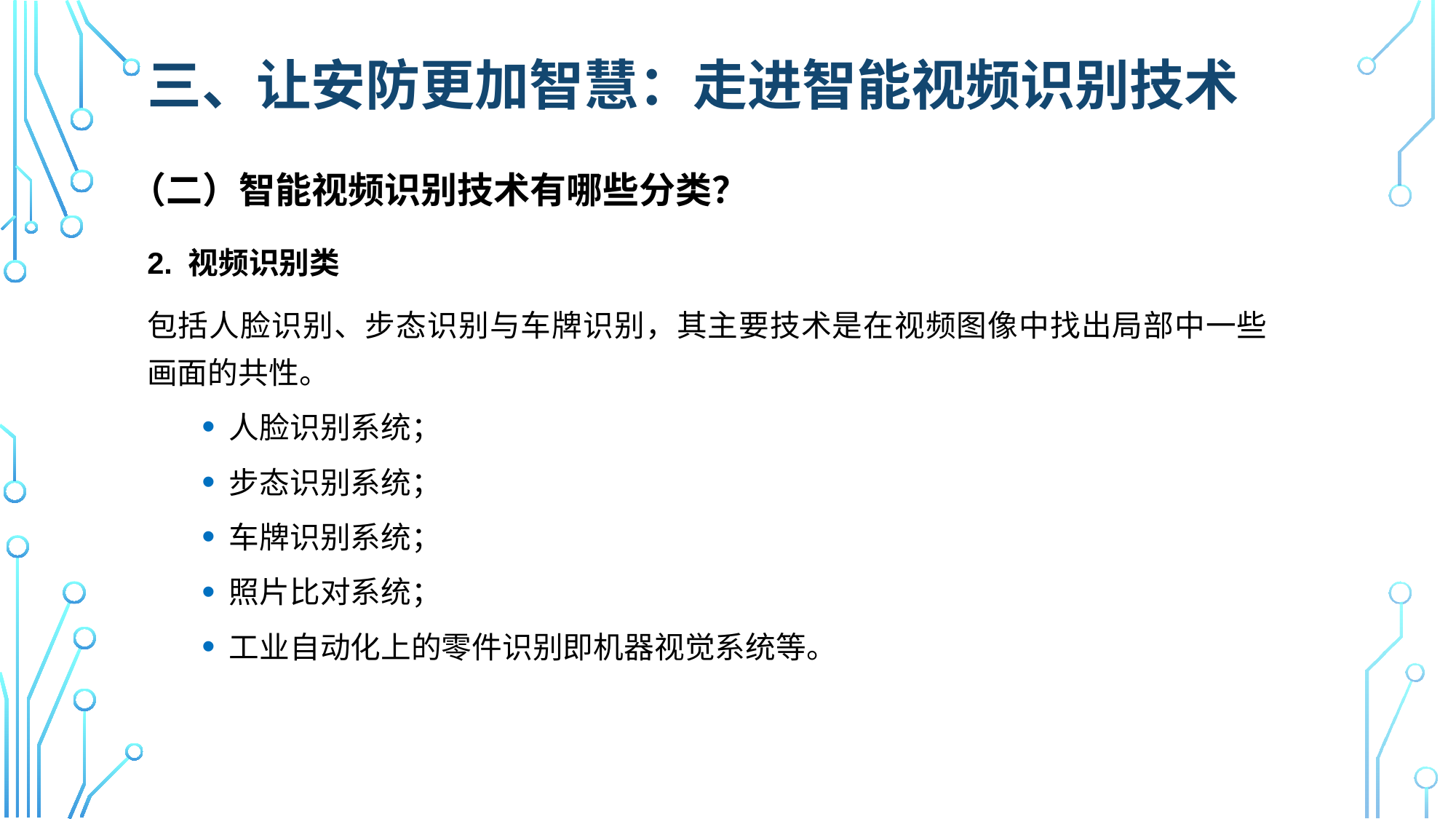

# 三、让安防更加智慧：走进智能视频识别技术
（二）智能视频识别技术有哪些分类？
2. 视频识别类
包括人脸识别、步态识别与车牌识别，其主要技术是在视频图像中找出局部中一些画面的共性。
人脸识别系统；
步态识别系统；
车牌识别系统；
照片比对系统；
工业自动化上的零件识别即机器视觉系统等。